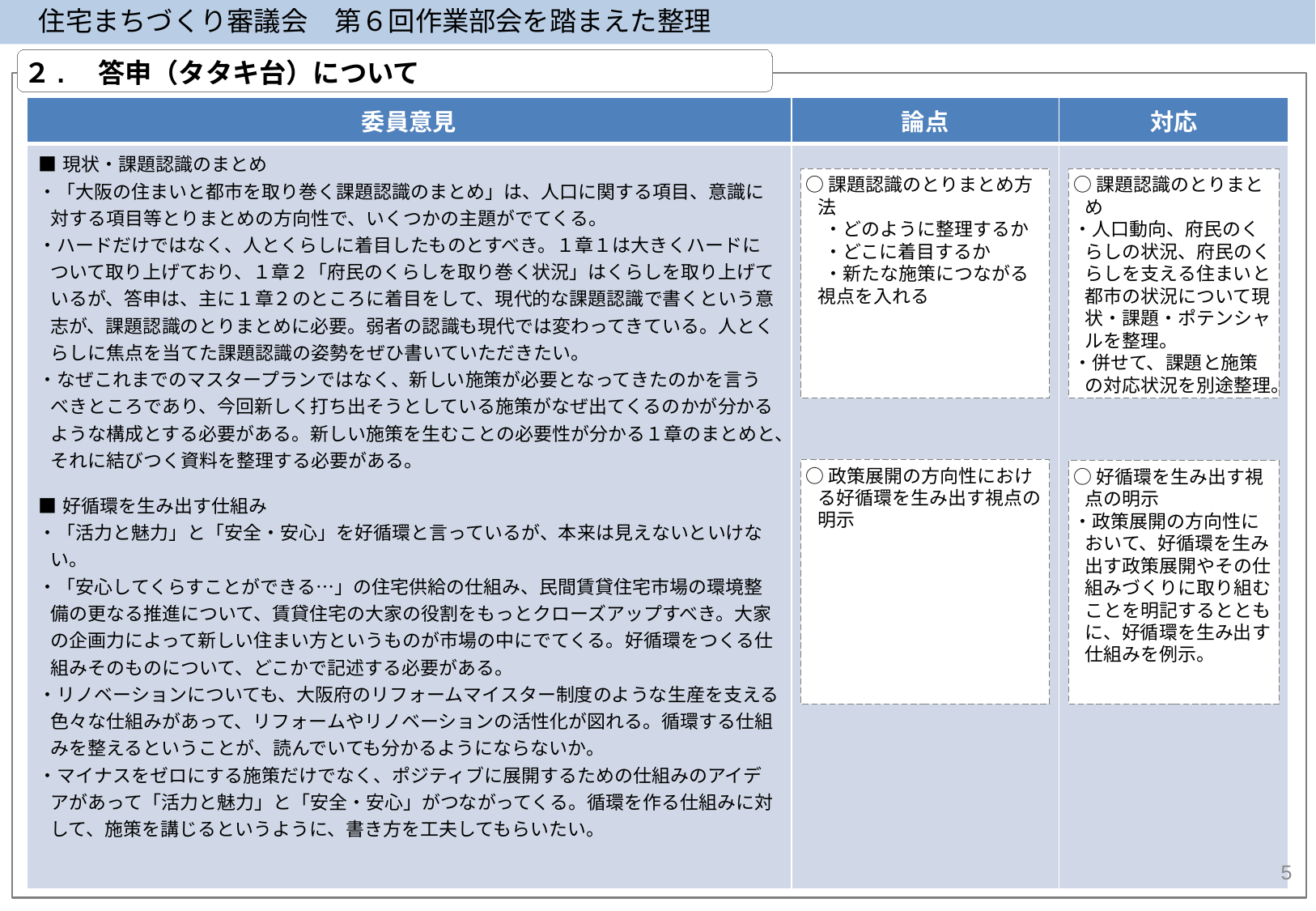

住宅まちづくり審議会　第６回作業部会を踏まえた整理
２.　答申（タタキ台）について

| 委員意見 | 論点 | 対応 |
| --- | --- | --- |
| ■現状・課題認識のまとめ ・「大阪の住まいと都市を取り巻く課題認識のまとめ」は、人口に関する項目、意識に対する項目等とりまとめの方向性で、いくつかの主題がでてくる。 ・ハードだけではなく、人とくらしに着目したものとすべき。１章１は大きくハードについて取り上げており、１章２「府民のくらしを取り巻く状況」はくらしを取り上げているが、答申は、主に１章２のところに着目をして、現代的な課題認識で書くという意志が、課題認識のとりまとめに必要。弱者の認識も現代では変わってきている。人とくらしに焦点を当てた課題認識の姿勢をぜひ書いていただきたい。 ・なぜこれまでのマスタープランではなく、新しい施策が必要となってきたのかを言うべきところであり、今回新しく打ち出そうとしている施策がなぜ出てくるのかが分かるような構成とする必要がある。新しい施策を生むことの必要性が分かる１章のまとめと、それに結びつく資料を整理する必要がある。 ■好循環を生み出す仕組み ・「活力と魅力」と「安全・安心」を好循環と言っているが、本来は見えないといけない。 ・「安心してくらすことができる…」の住宅供給の仕組み、民間賃貸住宅市場の環境整備の更なる推進について、賃貸住宅の大家の役割をもっとクローズアップすべき。大家の企画力によって新しい住まい方というものが市場の中にでてくる。好循環をつくる仕組みそのものについて、どこかで記述する必要がある。 ・リノベーションについても、大阪府のリフォームマイスター制度のような生産を支える色々な仕組みがあって、リフォームやリノベーションの活性化が図れる。循環する仕組みを整えるということが、読んでいても分かるようにならないか。 ・マイナスをゼロにする施策だけでなく、ポジティブに展開するための仕組みのアイデアがあって「活力と魅力」と「安全・安心」がつながってくる。循環を作る仕組みに対して、施策を講じるというように、書き方を工夫してもらいたい。 |  |  |
○課題認識のとりまとめ方法
　・どのように整理するか
　・どこに着目するか
　・新たな施策につながる視点を入れる

○課題認識のとりまとめ
・人口動向、府民のくらしの状況、府民のくらしを支える住まいと都市の状況について現状・課題・ポテンシャルを整理。
・併せて、課題と施策の対応状況を別途整理。

○政策展開の方向性における好循環を生み出す視点の明示
○好循環を生み出す視点の明示
・政策展開の方向性において、好循環を生み出す政策展開やその仕組みづくりに取り組むことを明記するとともに、好循環を生み出す仕組みを例示。
5